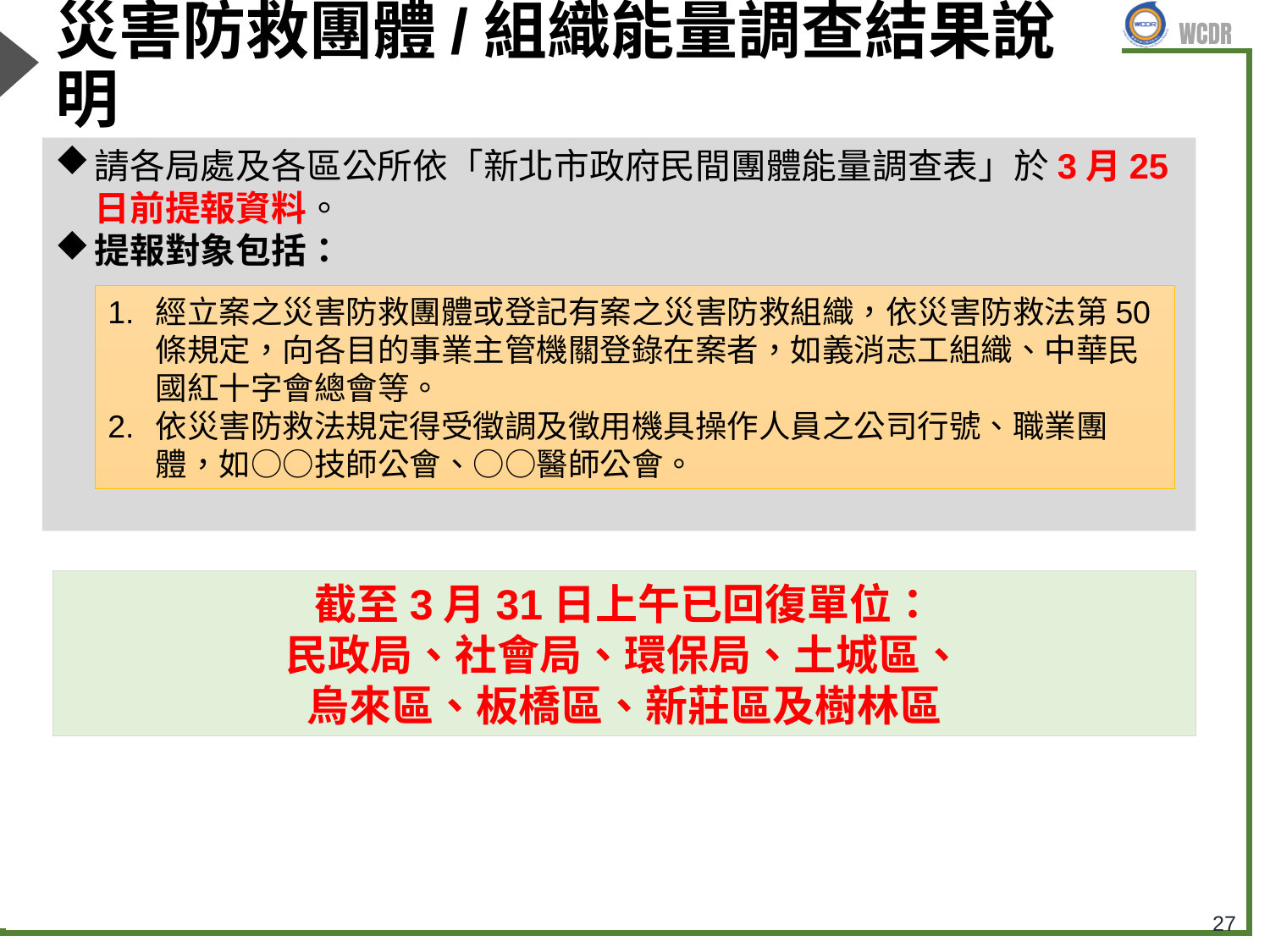

# 災害防救團體/組織能量調查結果說明
請各局處及各區公所依「新北市政府民間團體能量調查表」於3月25日前提報資料。
提報對象包括：

經立案之災害防救團體或登記有案之災害防救組織，依災害防救法第50條規定，向各目的事業主管機關登錄在案者，如義消志工組織、中華民國紅十字會總會等。
依災害防救法規定得受徵調及徵用機具操作人員之公司行號、職業團體，如○○技師公會、○○醫師公會。
截至3月31日上午已回復單位：
民政局、社會局、環保局、土城區、
烏來區、板橋區、新莊區及樹林區
27